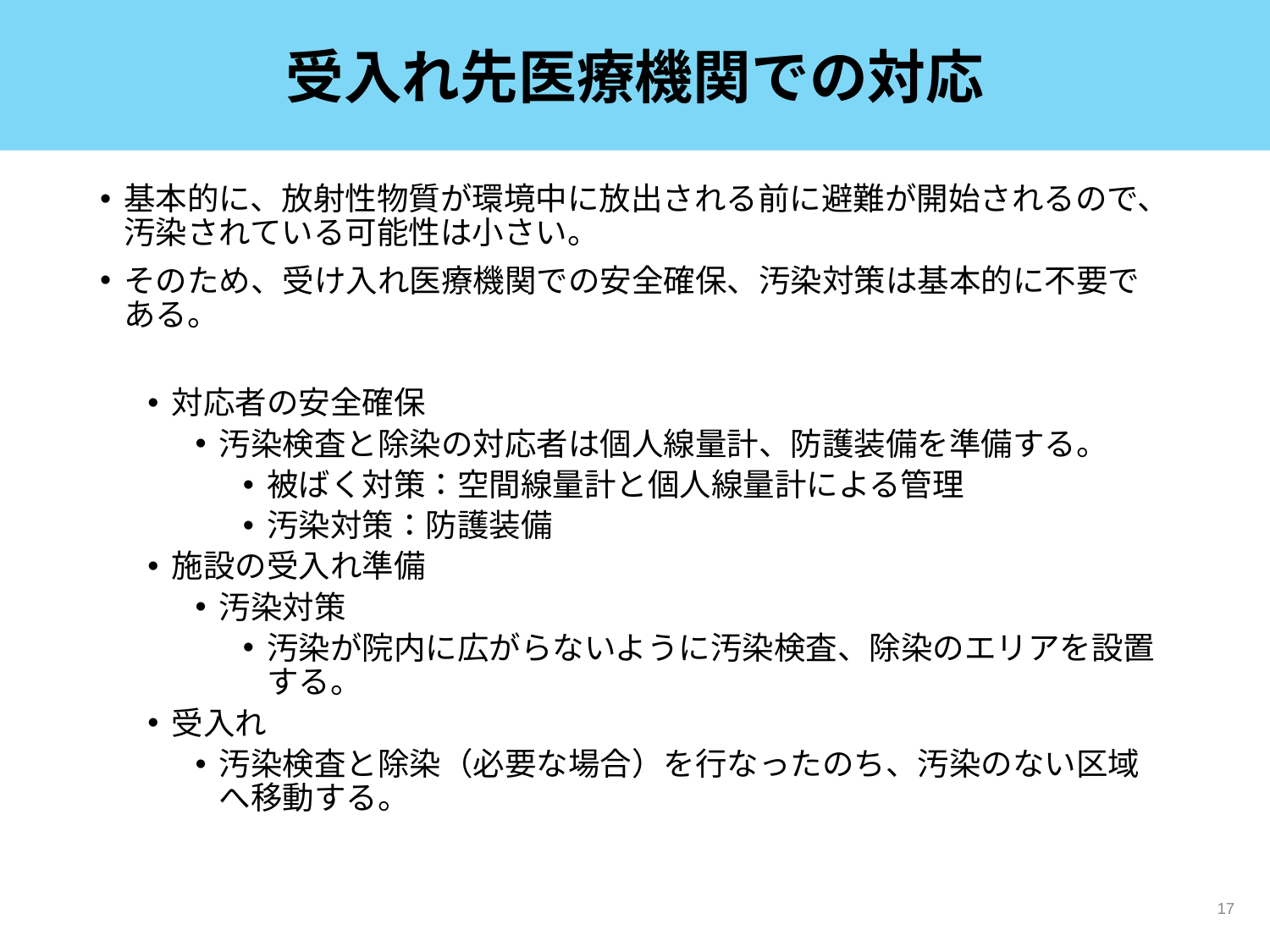

# 受入れ先医療機関での対応
基本的に、放射性物質が環境中に放出される前に避難が開始されるので、汚染されている可能性は小さい。
そのため、受け入れ医療機関での安全確保、汚染対策は基本的に不要である。

対応者の安全確保
汚染検査と除染の対応者は個人線量計、防護装備を準備する。
被ばく対策：空間線量計と個人線量計による管理
汚染対策：防護装備
施設の受入れ準備
汚染対策
汚染が院内に広がらないように汚染検査、除染のエリアを設置する。
受入れ
汚染検査と除染（必要な場合）を行なったのち、汚染のない区域へ移動する。
17